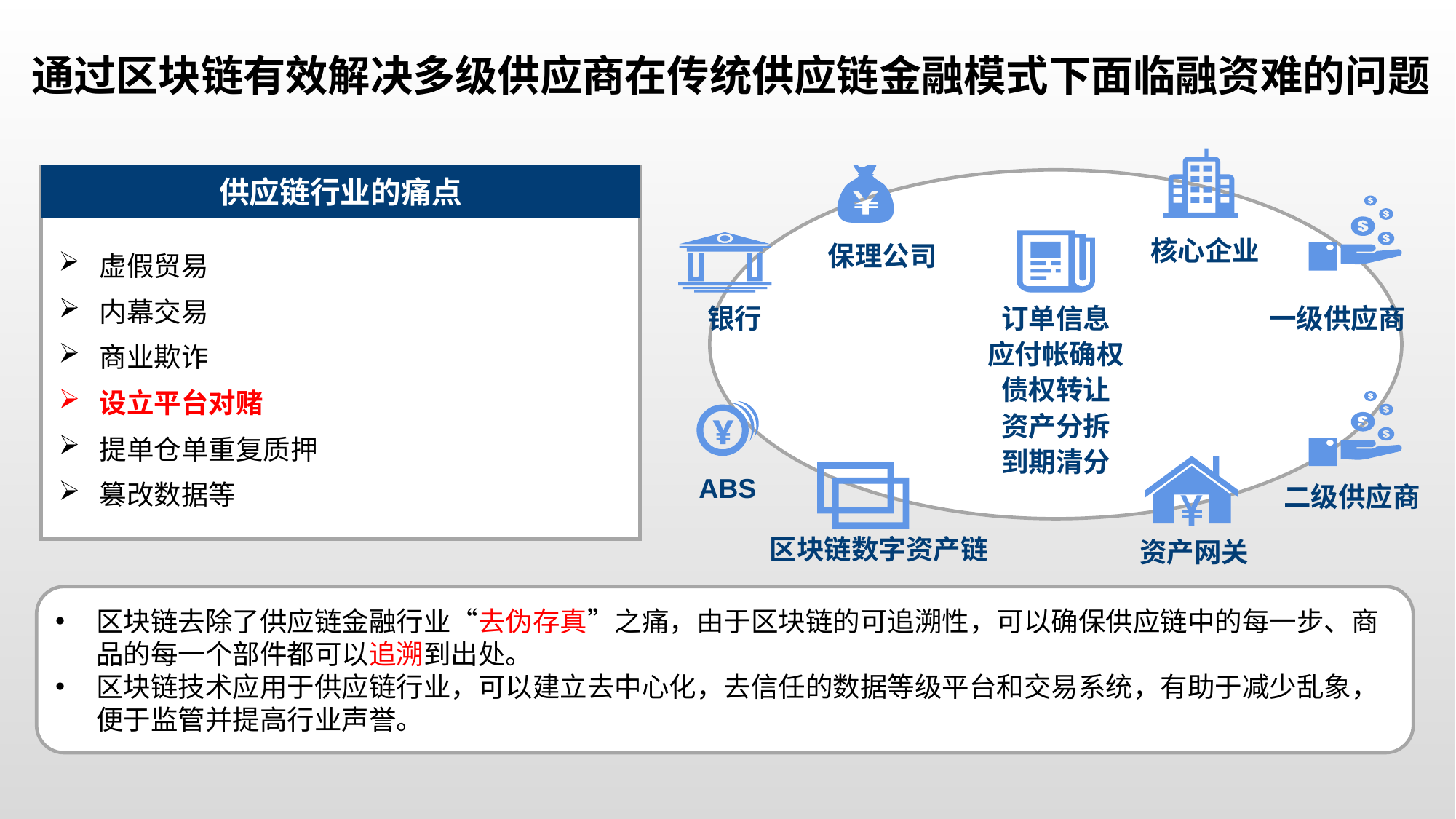

通过区块链有效解决多级供应商在传统供应链金融模式下面临融资难的问题

供应链行业的痛点

核心企业
虚假贸易
内幕交易
商业欺诈
设立平台对赌
提单仓单重复质押
篡改数据等
保理公司

银行
订单信息
应付帐确权
债权转让
资产分拆
到期清分
一级供应商

ABS

二级供应商

区块链数字资产链
资产网关
区块链去除了供应链金融行业“去伪存真”之痛，由于区块链的可追溯性，可以确保供应链中的每一步、商品的每一个部件都可以追溯到出处。
区块链技术应用于供应链行业，可以建立去中心化，去信任的数据等级平台和交易系统，有助于减少乱象，便于监管并提高行业声誉。